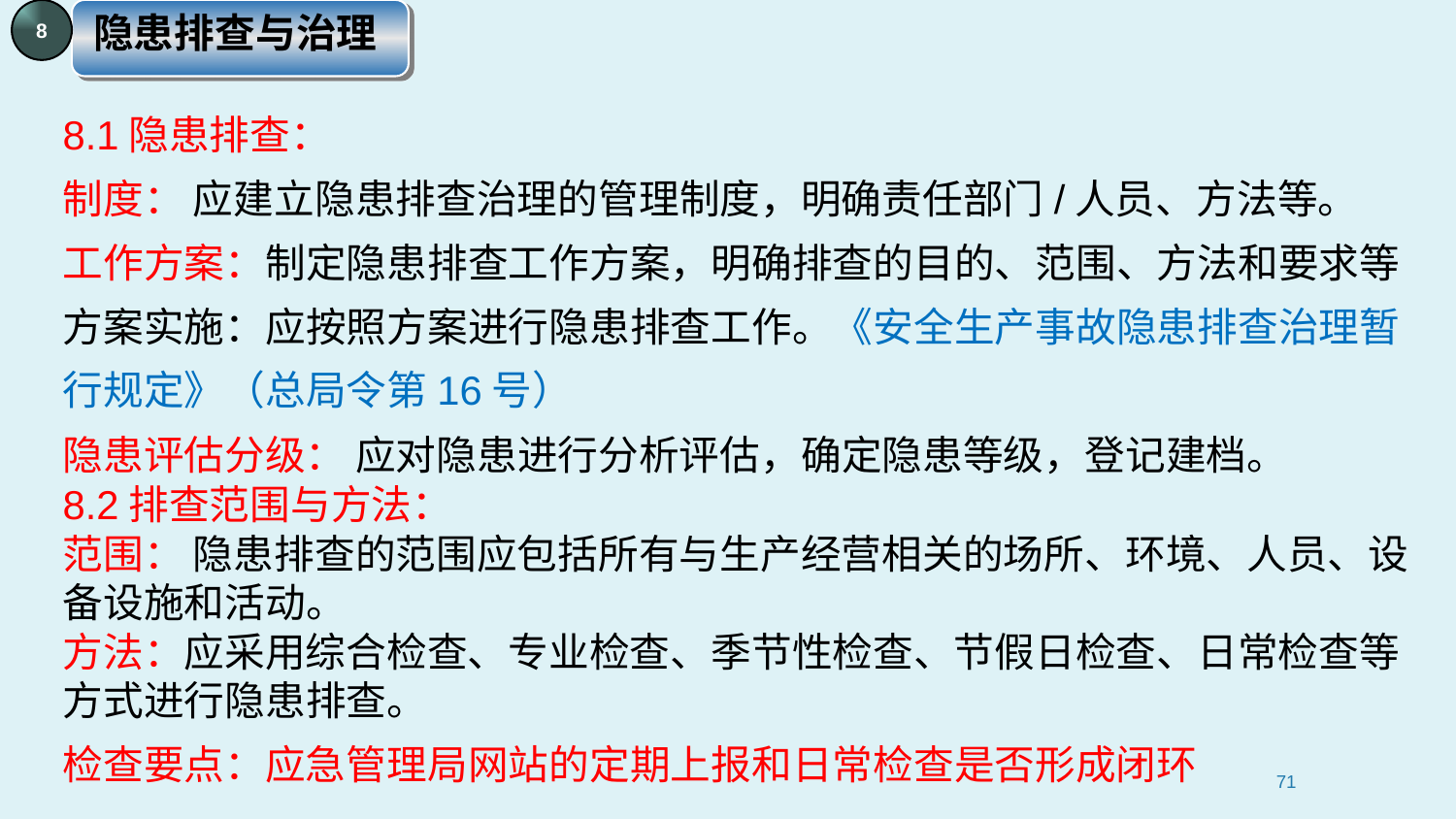

隐患排查与治理
8
8.1隐患排查：
制度： 应建立隐患排查治理的管理制度，明确责任部门/人员、方法等。
工作方案：制定隐患排查工作方案，明确排查的目的、范围、方法和要求等
方案实施：应按照方案进行隐患排查工作。《安全生产事故隐患排查治理暂行规定》（总局令第16号）
隐患评估分级： 应对隐患进行分析评估，确定隐患等级，登记建档。
8.2排查范围与方法：
范围： 隐患排查的范围应包括所有与生产经营相关的场所、环境、人员、设备设施和活动。
方法：应采用综合检查、专业检查、季节性检查、节假日检查、日常检查等方式进行隐患排查。
检查要点：应急管理局网站的定期上报和日常检查是否形成闭环
                                     71